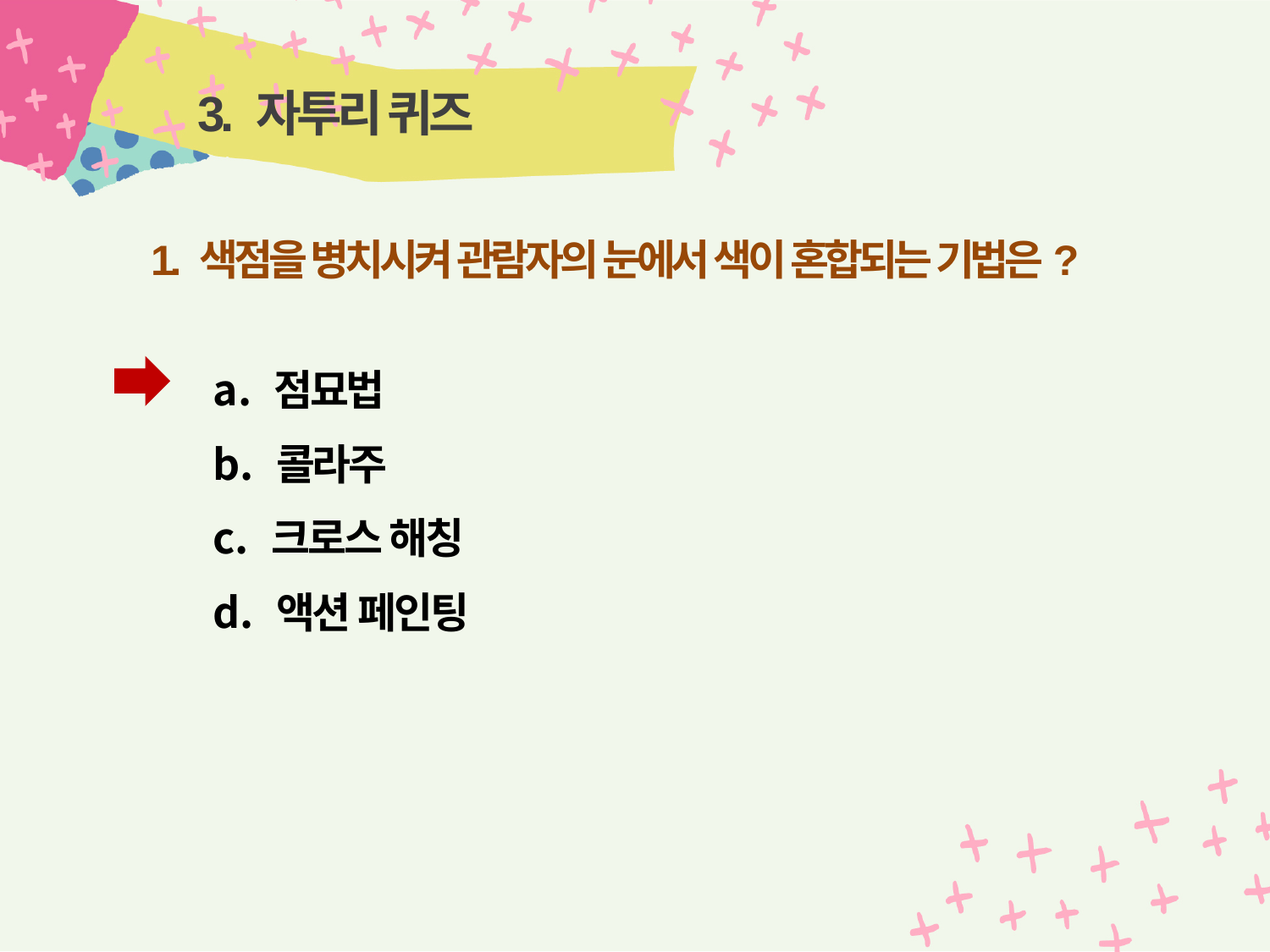

# 3. 자투리 퀴즈
1. 색점을 병치시켜 관람자의 눈에서 색이 혼합되는 기법은?

 점묘법
 콜라주
 크로스 해칭
 액션 페인팅